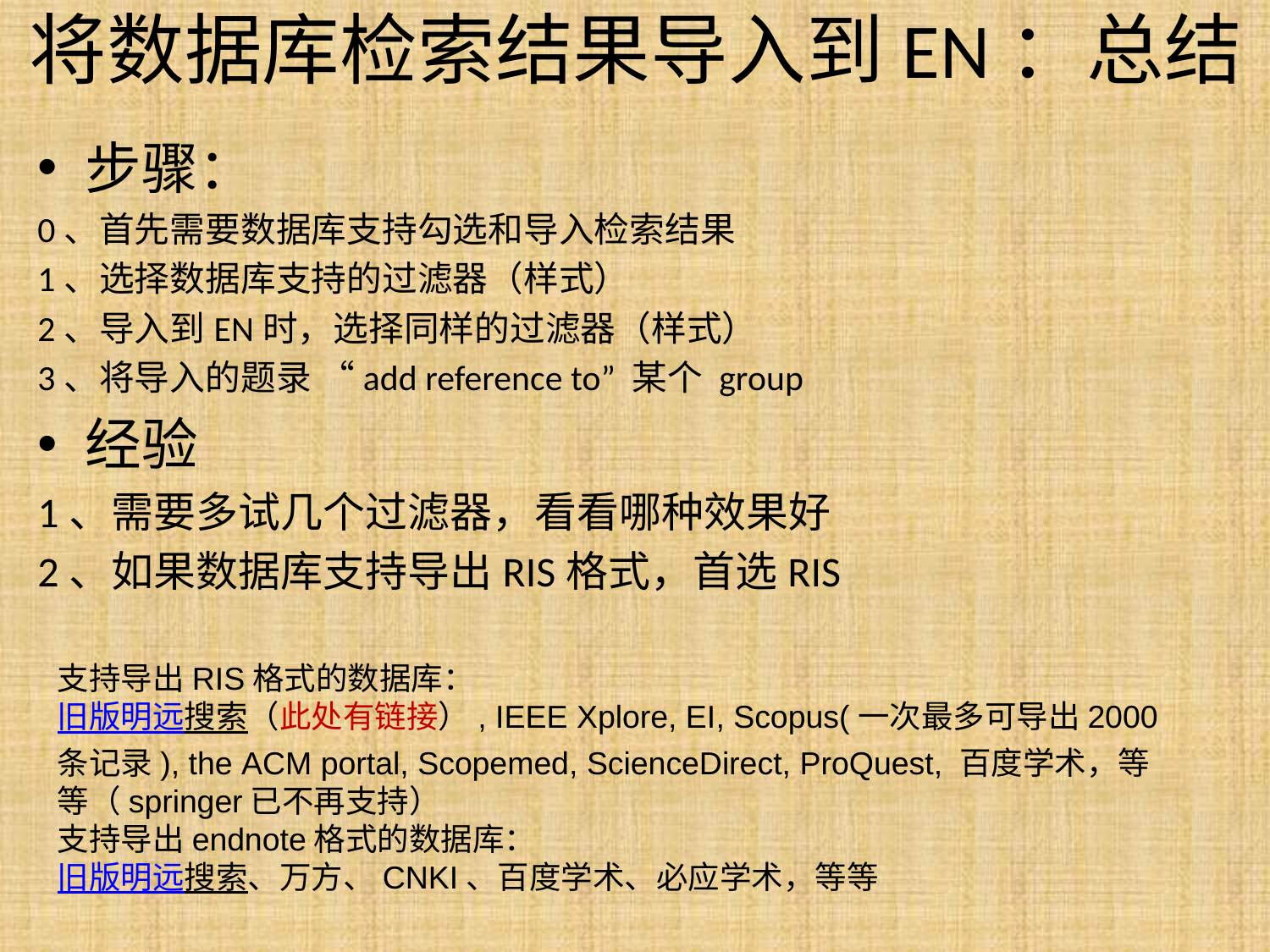

# 将数据库检索结果导入到EN：总结
步骤：
0、首先需要数据库支持勾选和导入检索结果
1、选择数据库支持的过滤器（样式）
2、导入到EN时，选择同样的过滤器（样式）
3、将导入的题录 “add reference to” 某个 group
经验
1、需要多试几个过滤器，看看哪种效果好
2、如果数据库支持导出RIS格式，首选RIS
支持导出RIS格式的数据库：
旧版明远搜索（此处有链接）, IEEE Xplore, EI, Scopus(一次最多可导出2000条记录), the ACM portal, Scopemed, ScienceDirect, ProQuest, 百度学术，等等（springer已不再支持）
支持导出endnote格式的数据库：
旧版明远搜索、万方、CNKI、百度学术、必应学术，等等